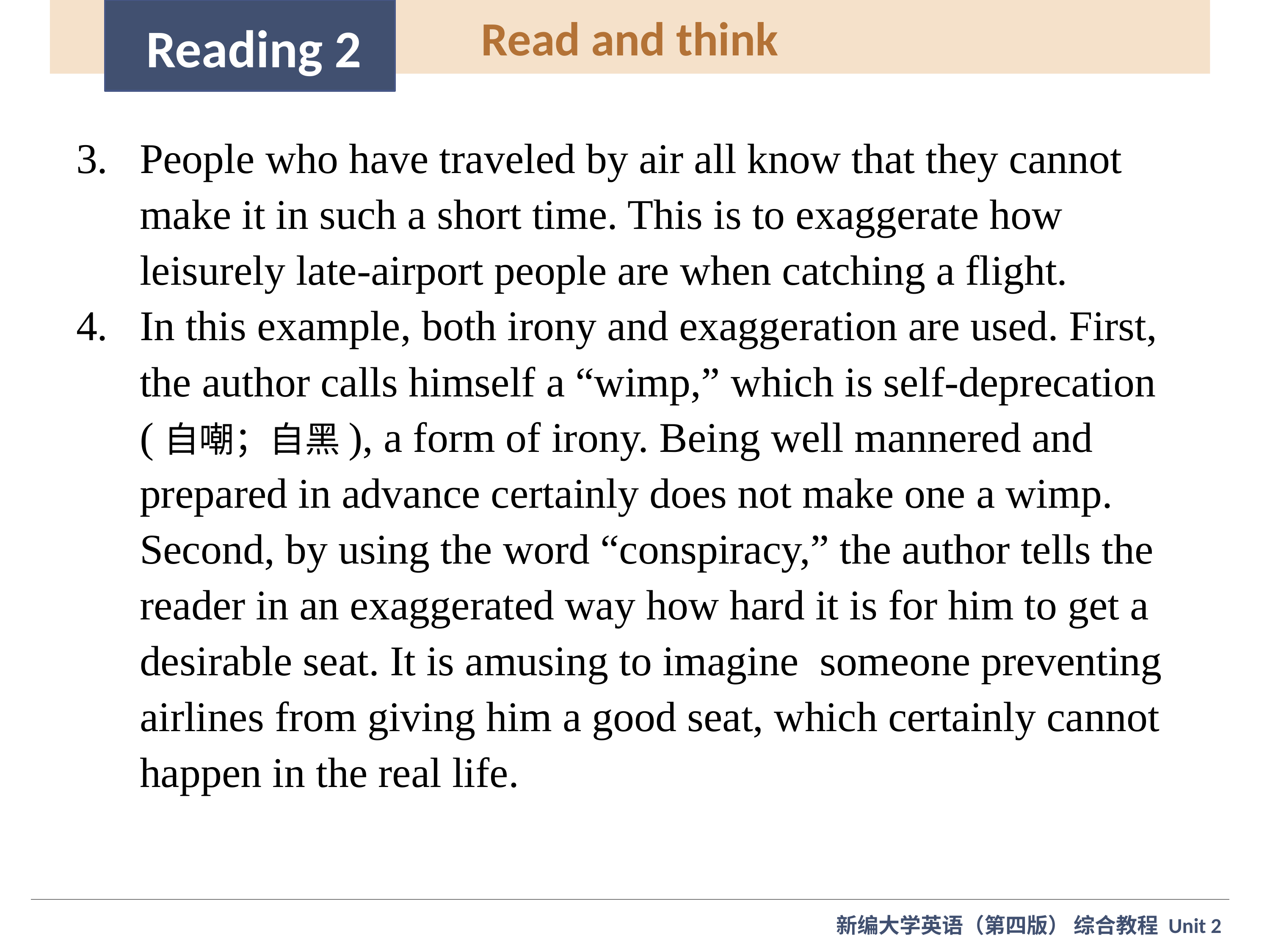

Read and think
Reading 2
People who have traveled by air all know that they cannot make it in such a short time. This is to exaggerate how leisurely late-airport people are when catching a flight.
In this example, both irony and exaggeration are used. First, the author calls himself a “wimp,” which is self-deprecation (自嘲；自黑), a form of irony. Being well mannered and prepared in advance certainly does not make one a wimp. Second, by using the word “conspiracy,” the author tells the reader in an exaggerated way how hard it is for him to get a desirable seat. It is amusing to imagine  someone preventing airlines from giving him a good seat, which certainly cannot happen in the real life.